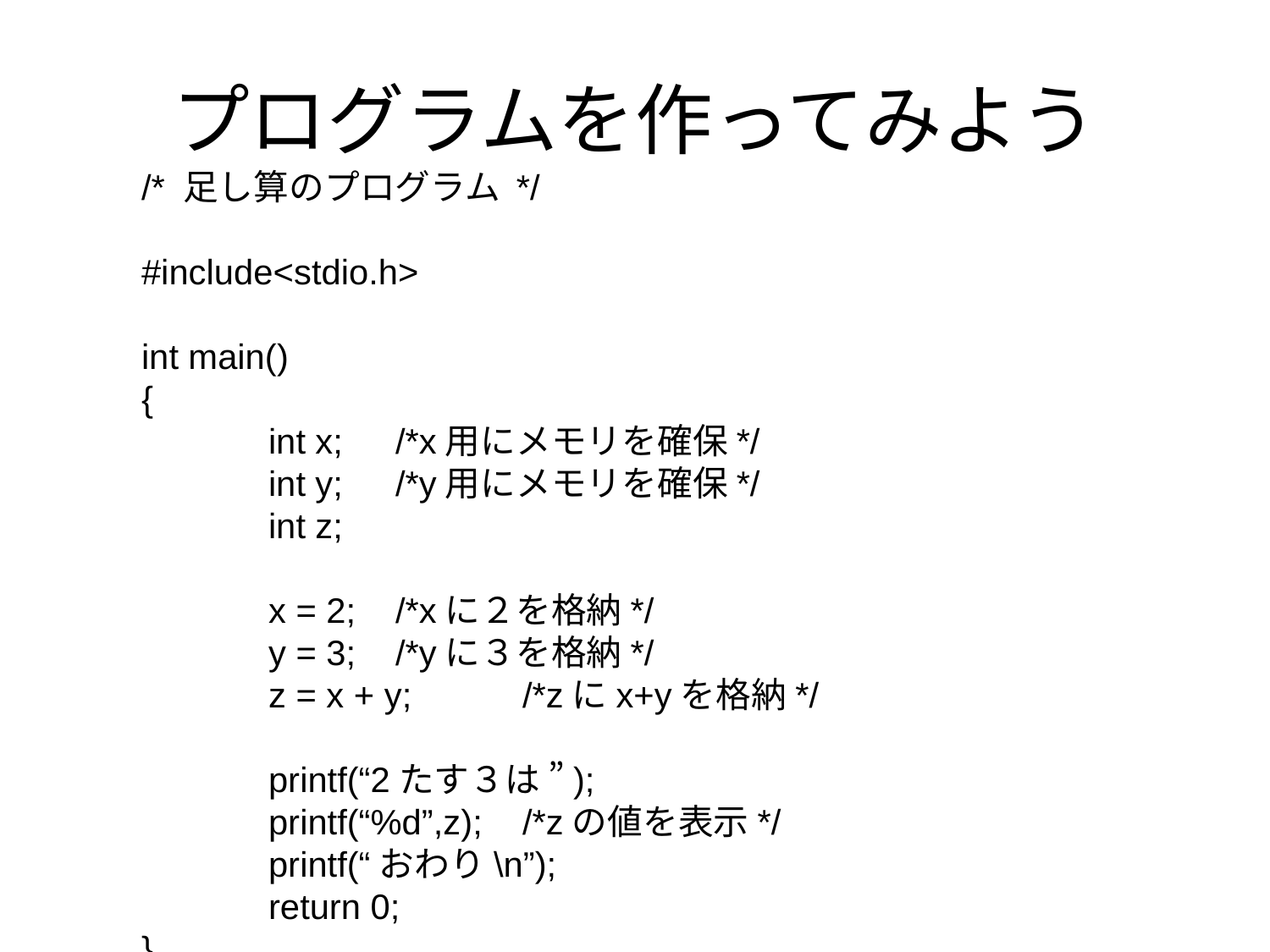

# プログラムを作ってみよう
/* 足し算のプログラム */

#include<stdio.h>

int main()
{
	int x;	/*x用にメモリを確保*/
	int y;	/*y用にメモリを確保*/
	int z;

	x = 2;	/*xに２を格納*/
	y = 3;	/*yに３を格納*/
	z = x + y;	/*zにx+yを格納*/

	printf(“2たす３は ”);
	printf(“%d”,z);	/*zの値を表示*/
	printf(“おわり\n”);
	return 0;
}